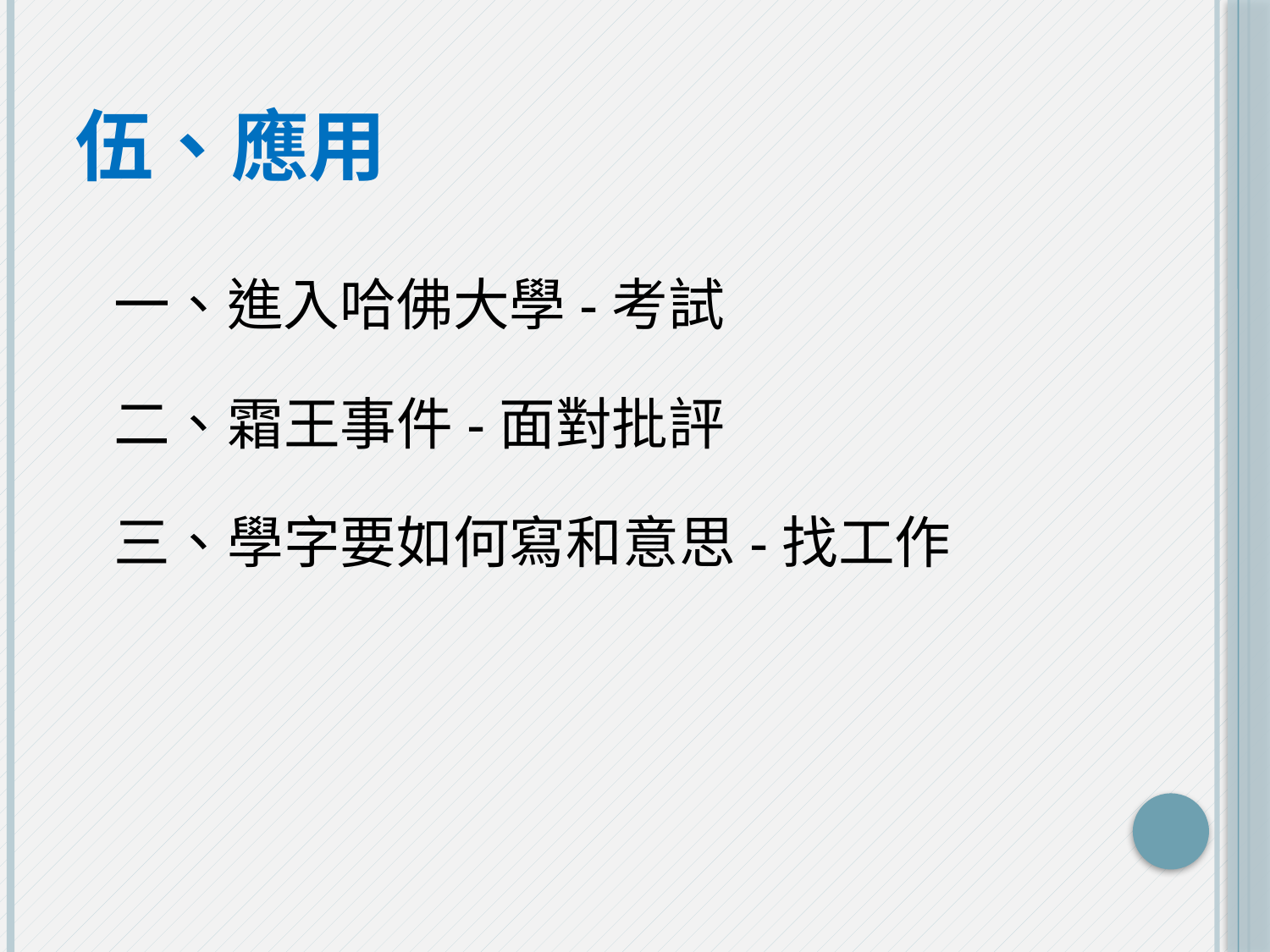

# 伍、應用
一、進入哈佛大學-考試
二、霜王事件-面對批評
三、學字要如何寫和意思-找工作